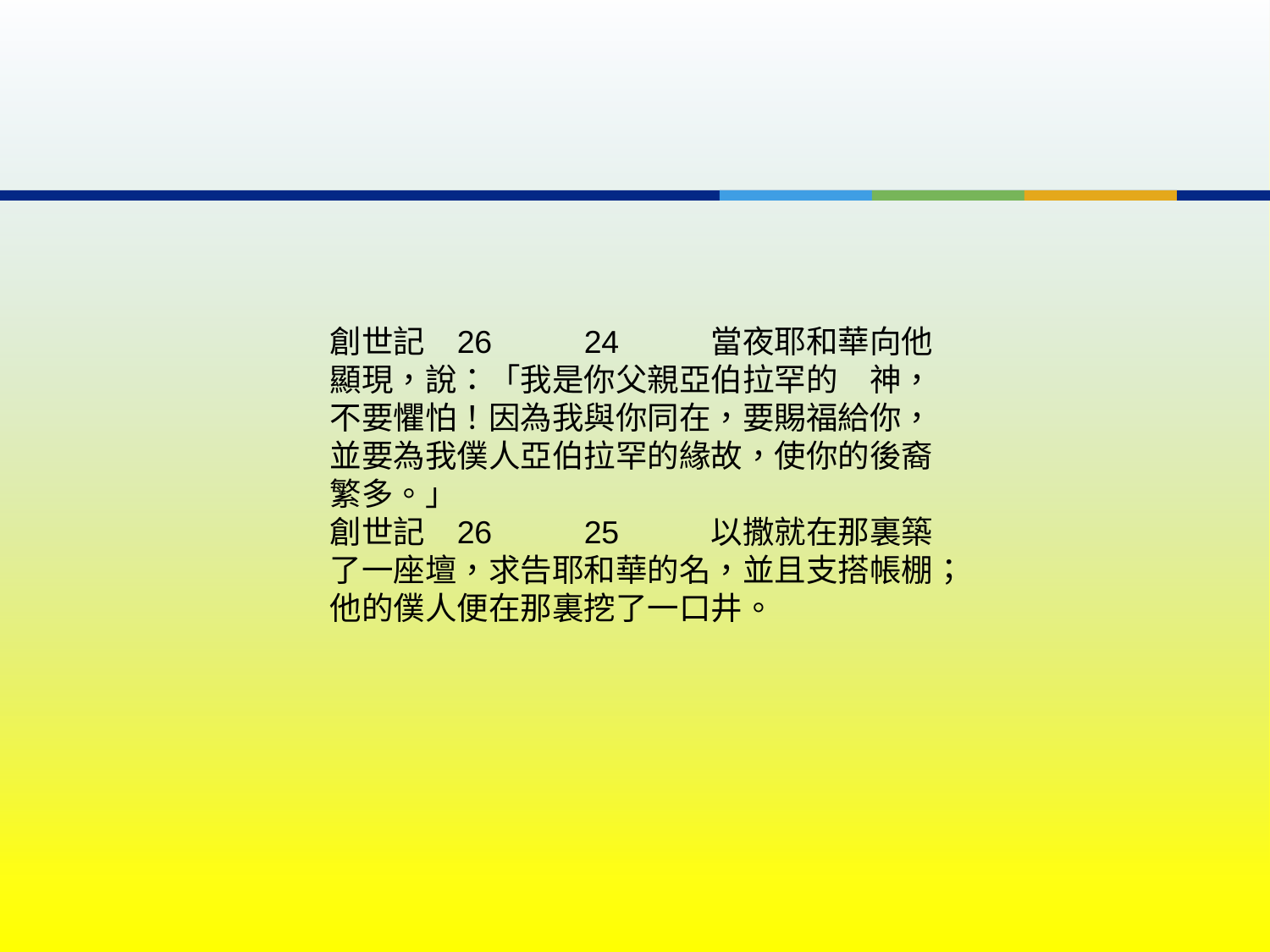

創世記	26	24	當夜耶和華向他顯現，說：「我是你父親亞伯拉罕的　神，不要懼怕！因為我與你同在，要賜福給你，並要為我僕人亞伯拉罕的緣故，使你的後裔繁多。」
創世記	26	25	以撒就在那裏築了一座壇，求告耶和華的名，並且支搭帳棚；他的僕人便在那裏挖了一口井。